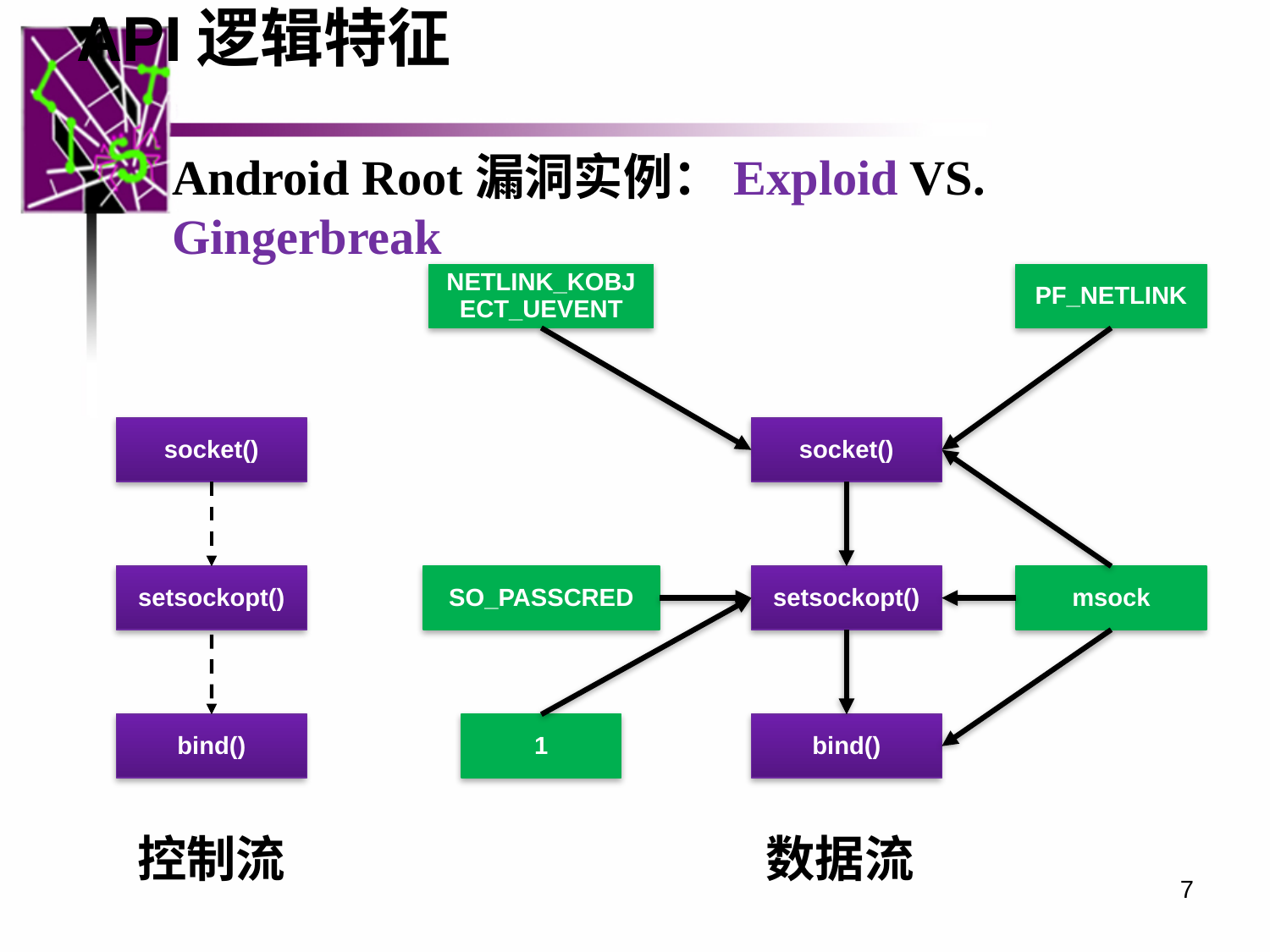

API逻辑特征
Android Root漏洞实例：Exploid VS. Gingerbreak
NETLINK_KOBJECT_UEVENT
PF_NETLINK
socket()
socket()
setsockopt()
SO_PASSCRED
setsockopt()
msock
bind()
1
bind()
控制流
数据流
7